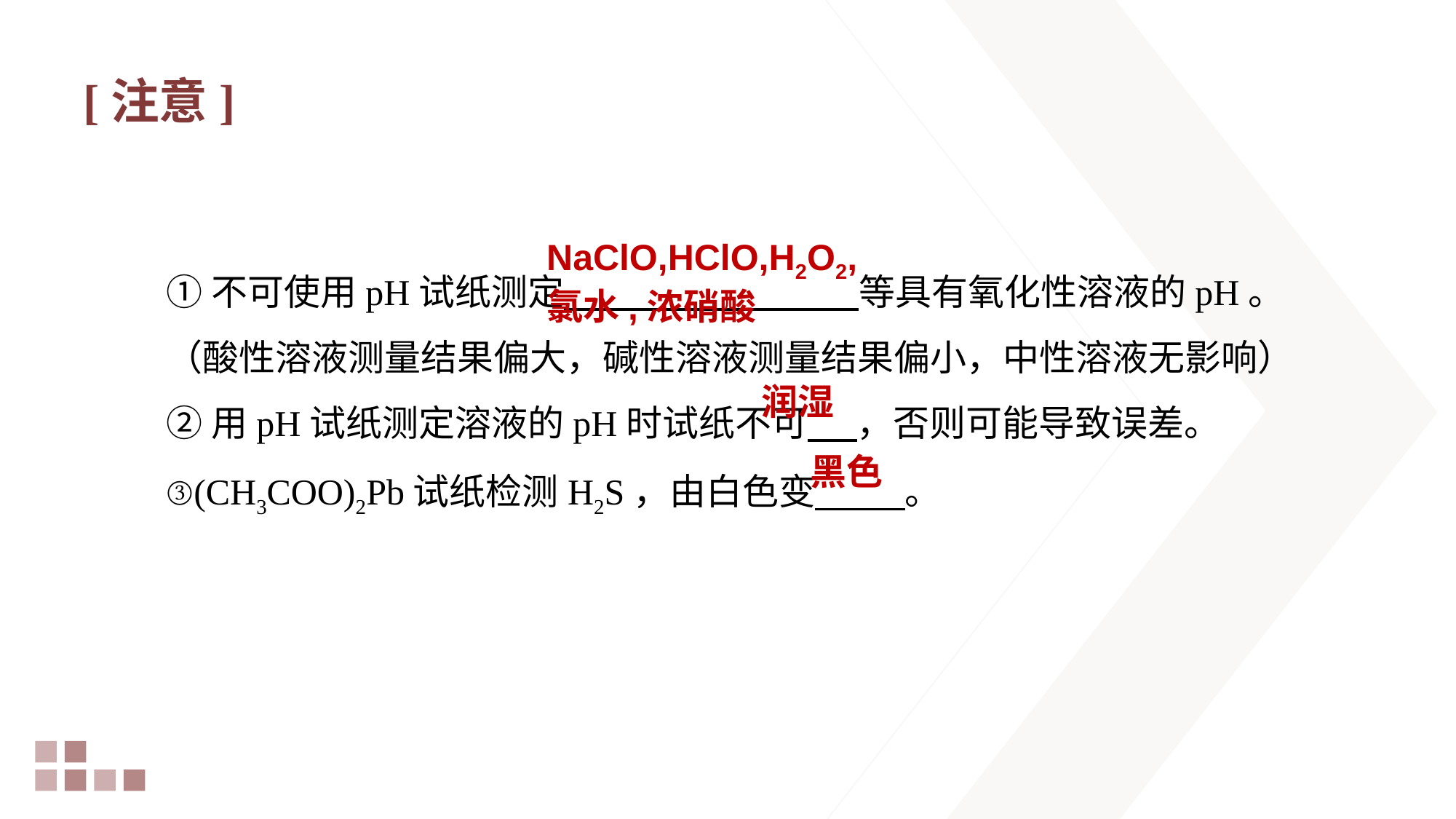

# [注意]
NaClO,HClO,H2O2,氯水,浓硝酸
①不可使用pH试纸测定                                    等具有氧化性溶液的pH。
（酸性溶液测量结果偏大，碱性溶液测量结果偏小，中性溶液无影响）
②用pH试纸测定溶液的pH时试纸不可      ，否则可能导致误差。
③(CH3COO)2Pb试纸检测H2S，由白色变           。
润湿
黑色